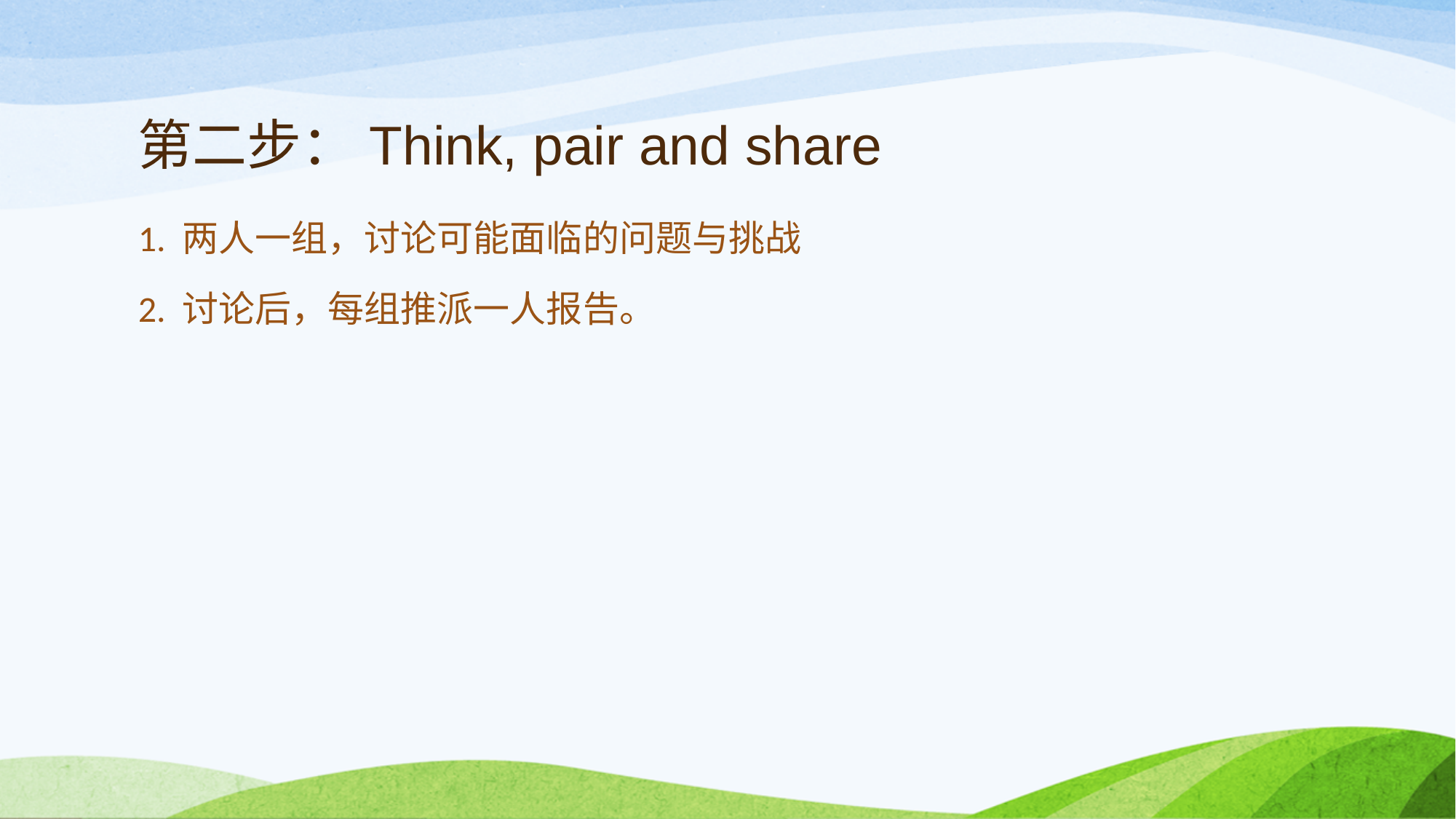

# 第二步：Think, pair and share
1. 两人一组，讨论可能面临的问题与挑战
2. 讨论后，每组推派一人报告。